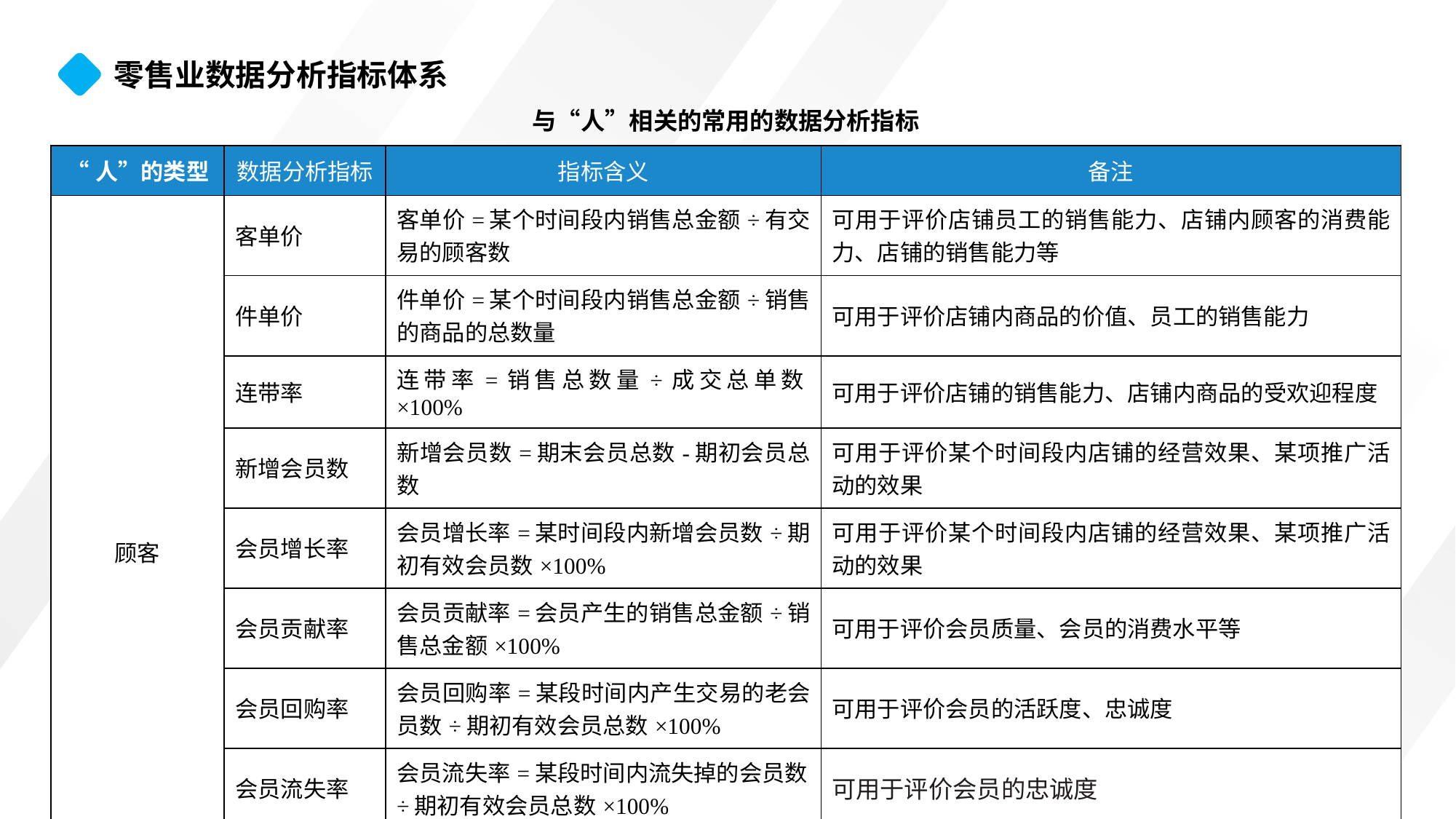

零售业数据分析指标体系

与“人”相关的常用的数据分析指标
| “人”的类型 | 数据分析指标 | 指标含义 | 备注 |
| --- | --- | --- | --- |
| 顾客 | 客单价 | 客单价=某个时间段内销售总金额÷有交易的顾客数 | 可用于评价店铺员工的销售能力、店铺内顾客的消费能力、店铺的销售能力等 |
|  | 件单价 | 件单价=某个时间段内销售总金额÷销售的商品的总数量 | 可用于评价店铺内商品的价值、员工的销售能力 |
|  | 连带率 | 连带率=销售总数量÷成交总单数×100% | 可用于评价店铺的销售能力、店铺内商品的受欢迎程度 |
|  | 新增会员数 | 新增会员数=期末会员总数-期初会员总数 | 可用于评价某个时间段内店铺的经营效果、某项推广活动的效果 |
|  | 会员增长率 | 会员增长率=某时间段内新增会员数÷期初有效会员数×100% | 可用于评价某个时间段内店铺的经营效果、某项推广活动的效果 |
|  | 会员贡献率 | 会员贡献率=会员产生的销售总金额÷销售总金额×100% | 可用于评价会员质量、会员的消费水平等 |
|  | 会员回购率 | 会员回购率=某段时间内产生交易的老会员数÷期初有效会员总数×100% | 可用于评价会员的活跃度、忠诚度 |
|  | 会员流失率 | 会员流失率=某段时间内流失掉的会员数÷期初有效会员总数×100% | 可用于评价会员的忠诚度 |
|  | 会员平均年龄 | 会员平均年龄=所有会员年龄总和÷有效会员总数 | 可用于评价店铺顾客的年龄水平，了解顾客的心理状态、消费需求和消费行为特征 |